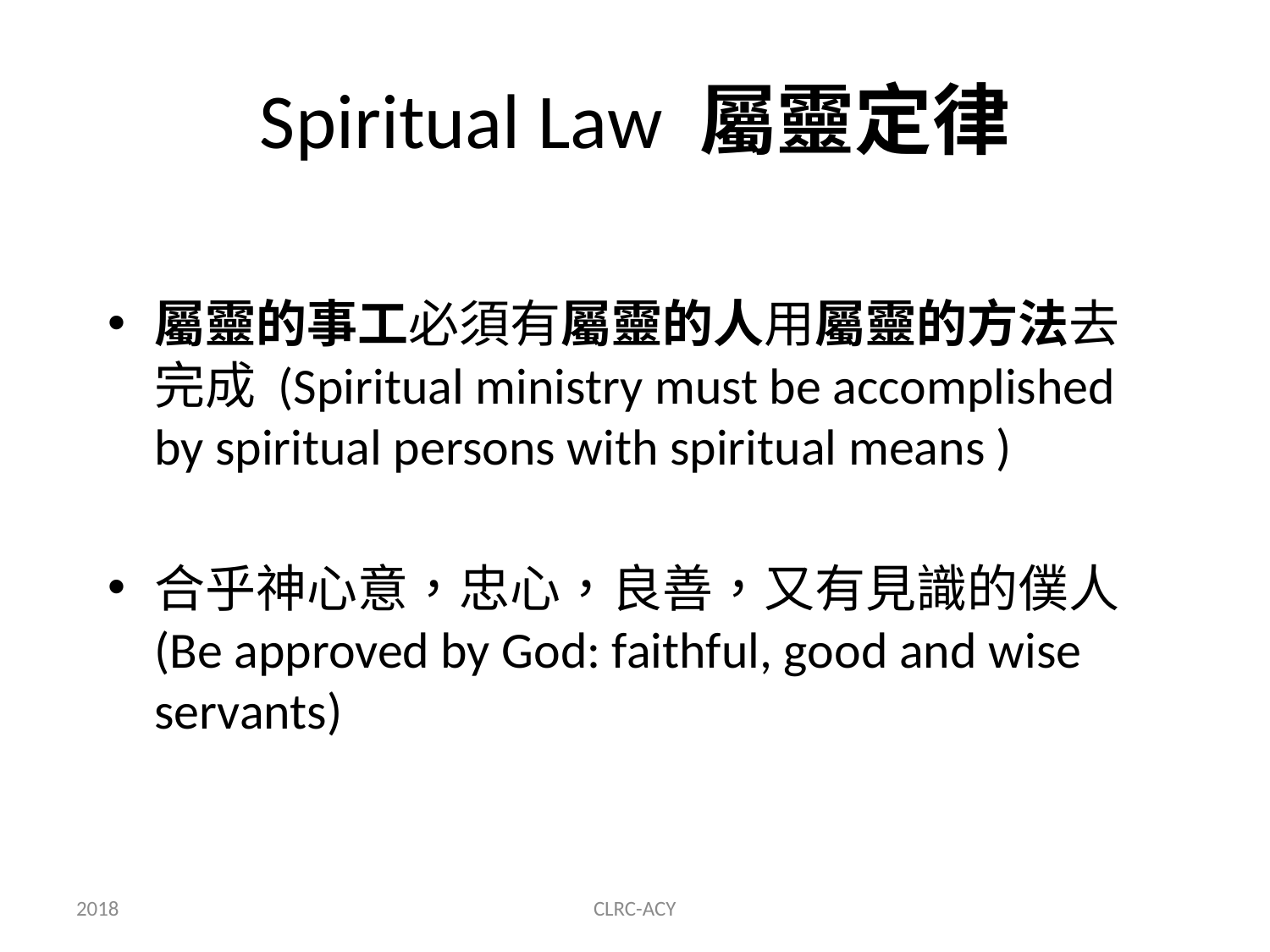

# Spiritual Law 屬靈定律
屬靈的事工必須有屬靈的人用屬靈的方法去完成 (Spiritual ministry must be accomplished by spiritual persons with spiritual means )

合乎神心意，忠心，良善，又有見識的僕人 (Be approved by God: faithful, good and wise servants)

2018
CLRC-ACY